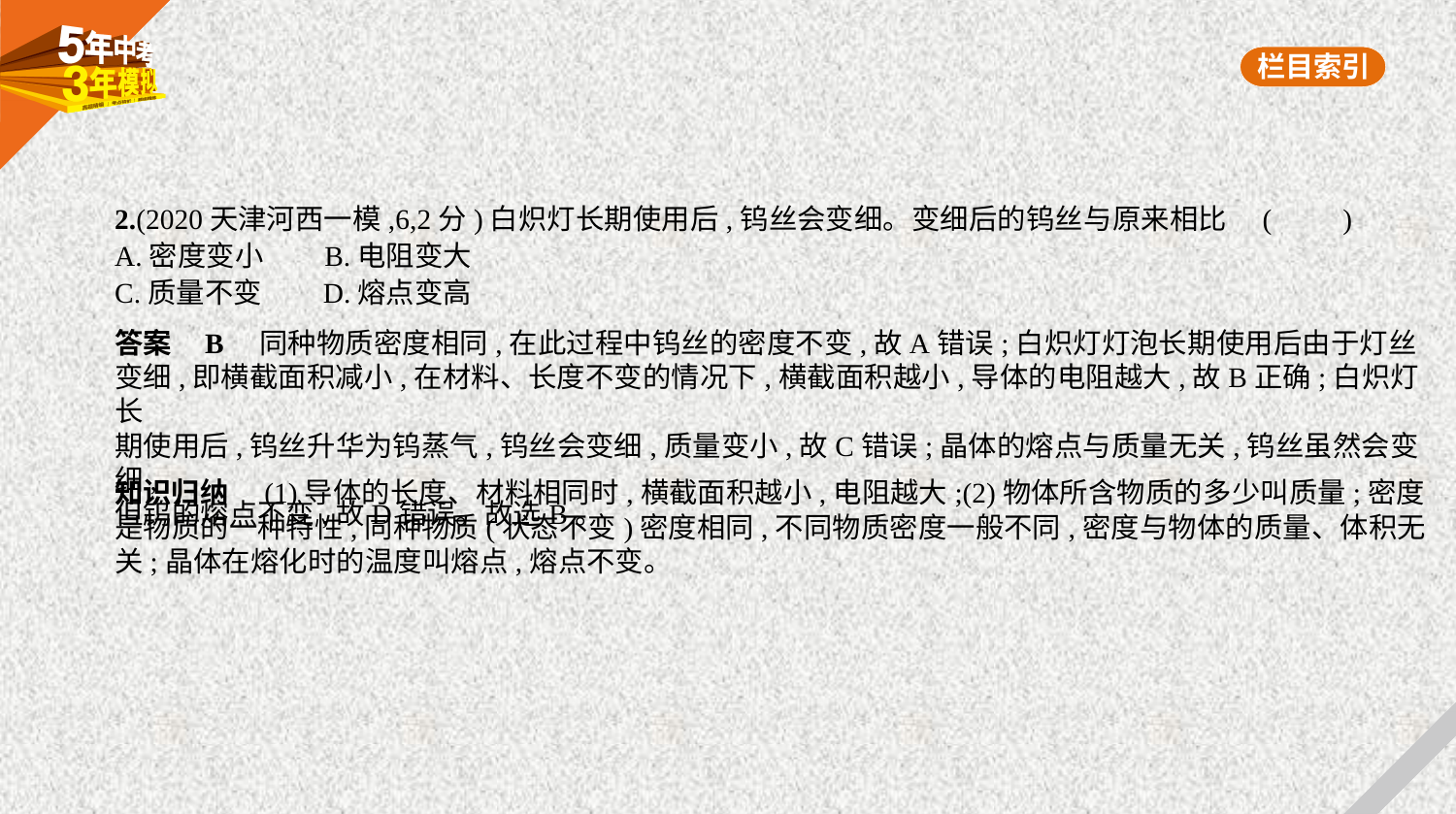

2.(2020天津河西一模,6,2分)白炽灯长期使用后,钨丝会变细。变细后的钨丝与原来相比 (　　)
A.密度变小　    B.电阻变大
C.质量不变　    D.熔点变高
答案    B　同种物质密度相同,在此过程中钨丝的密度不变,故A错误;白炽灯灯泡长期使用后由于灯丝
变细,即横截面积减小,在材料、长度不变的情况下,横截面积越小,导体的电阻越大,故B正确;白炽灯长
期使用后,钨丝升华为钨蒸气,钨丝会变细,质量变小,故C错误;晶体的熔点与质量无关,钨丝虽然会变细,
但钨的熔点不变,故D错误。故选B。
知识归纳　(1)导体的长度、材料相同时,横截面积越小,电阻越大;(2)物体所含物质的多少叫质量;密度
是物质的一种特性,同种物质(状态不变)密度相同,不同物质密度一般不同,密度与物体的质量、体积无
关;晶体在熔化时的温度叫熔点,熔点不变。